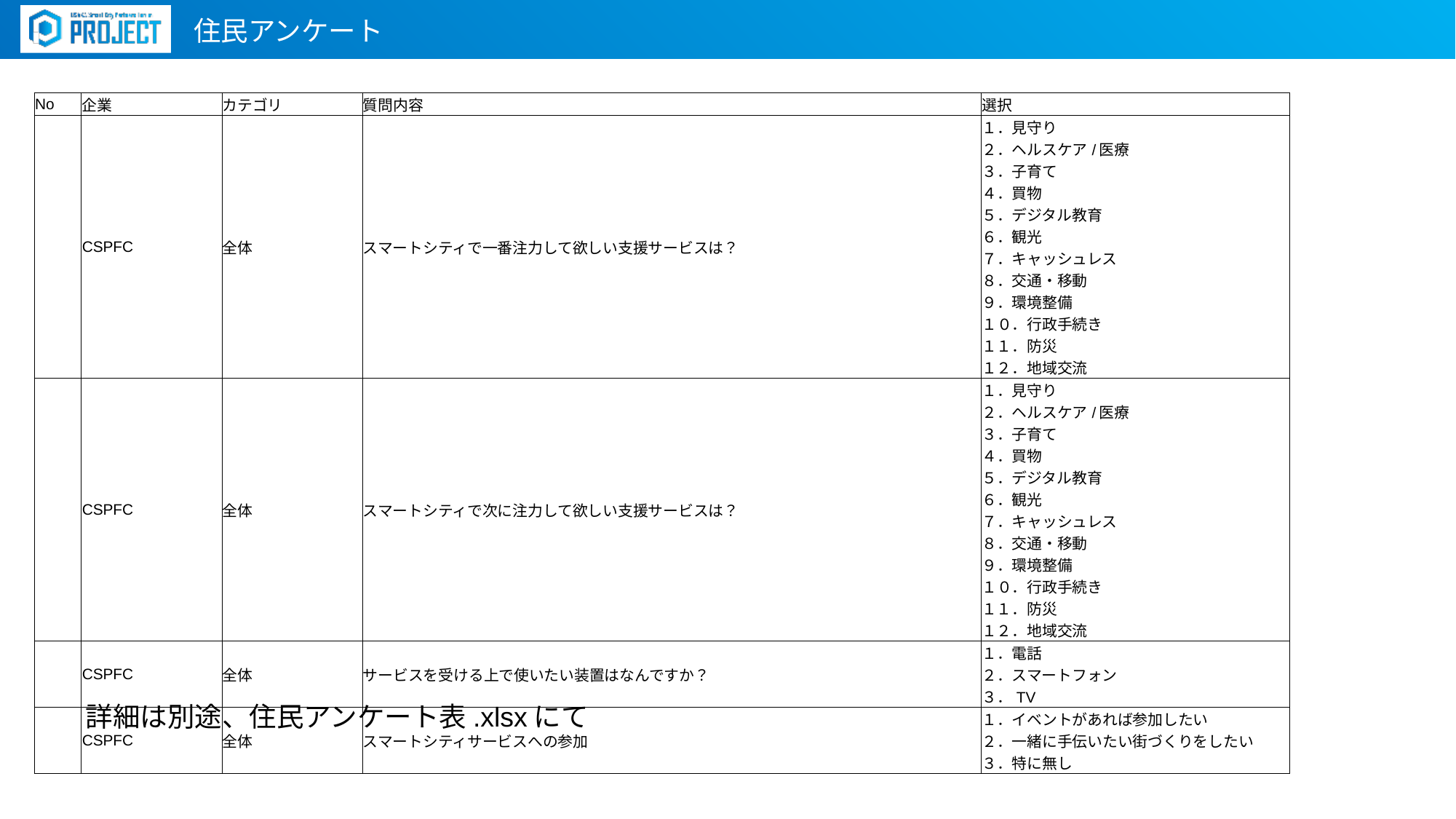

住民アンケート
| No | 企業 | カテゴリ | 質問内容 | 選択 |
| --- | --- | --- | --- | --- |
|  | CSPFC | 全体 | スマートシティで一番注力して欲しい支援サービスは？ | １．見守り ２．ヘルスケア/医療 ３．子育て ４．買物 ５．デジタル教育 ６．観光 ７．キャッシュレス ８．交通・移動 ９．環境整備 １０．行政手続き １１．防災 １２．地域交流 |
|  | CSPFC | 全体 | スマートシティで次に注力して欲しい支援サービスは？ | １．見守り ２．ヘルスケア/医療 ３．子育て ４．買物 ５．デジタル教育 ６．観光 ７．キャッシュレス ８．交通・移動 ９．環境整備 １０．行政手続き １１．防災 １２．地域交流 |
|  | CSPFC | 全体 | サービスを受ける上で使いたい装置はなんですか？ | １．電話 ２．スマートフォン ３．TV |
|  | CSPFC | 全体 | スマートシティサービスへの参加 | １．イベントがあれば参加したい ２．一緒に手伝いたい街づくりをしたい ３．特に無し |
詳細は別途、住民アンケート表.xlsxにて